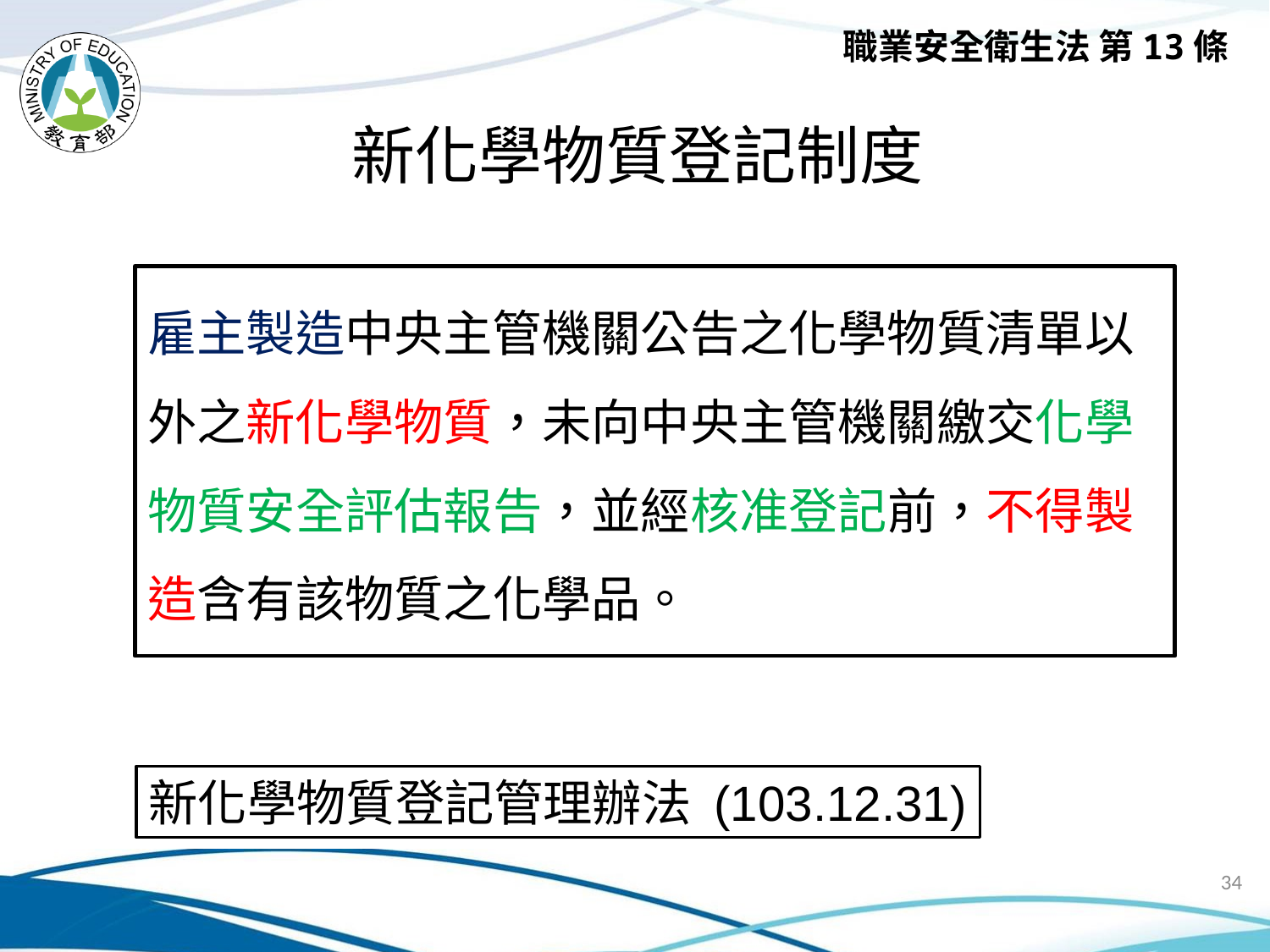

職業安全衛生法 第13條
# 新化學物質登記制度
雇主製造中央主管機關公告之化學物質清單以外之新化學物質，未向中央主管機關繳交化學物質安全評估報告，並經核准登記前，不得製造含有該物質之化學品。
新化學物質登記管理辦法 (103.12.31)
34